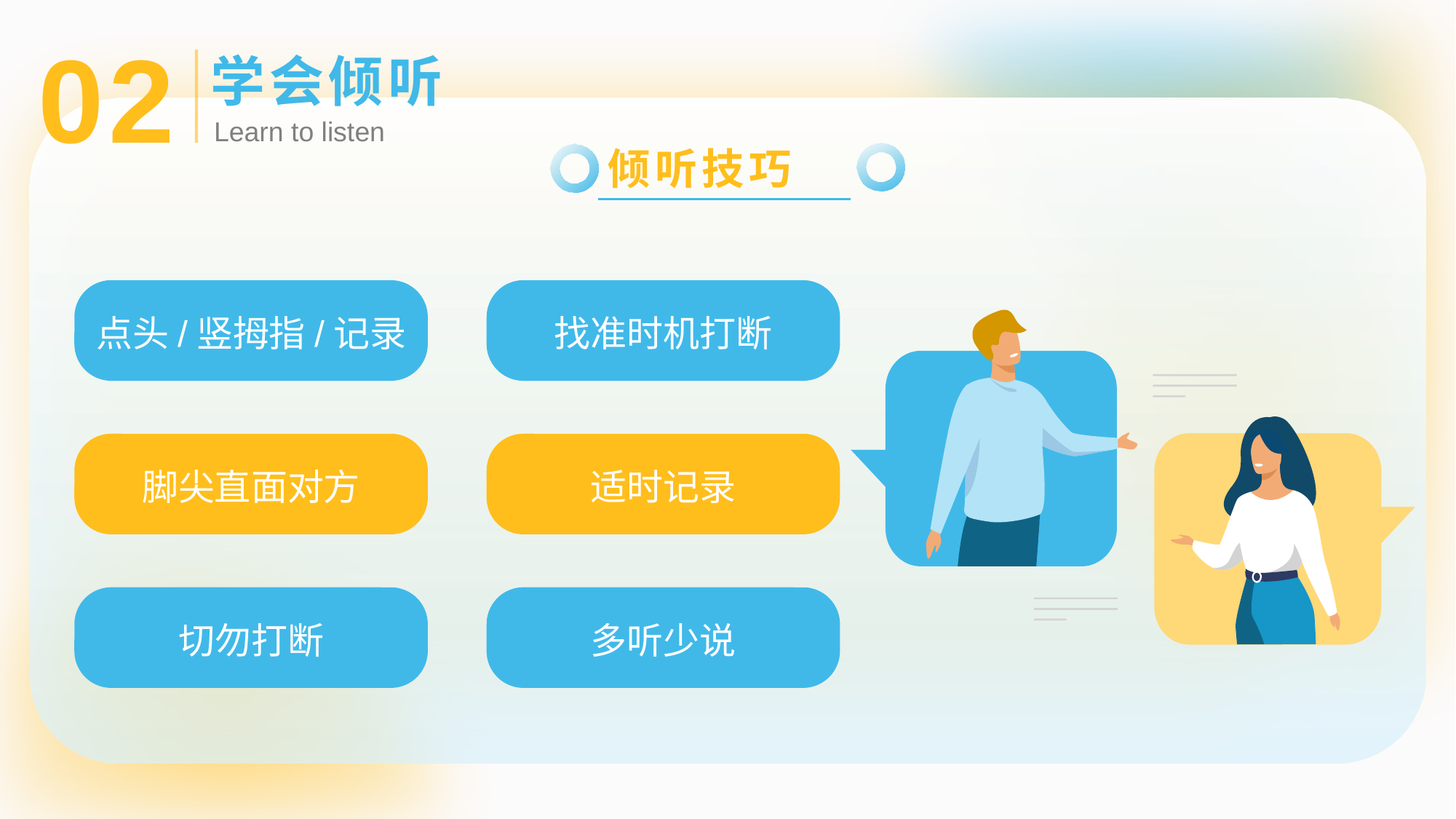

02
学会倾听
Learn to listen
倾听技巧

点头/竖拇指/记录

找准时机打断

脚尖直面对方

适时记录

切勿打断
多听少说